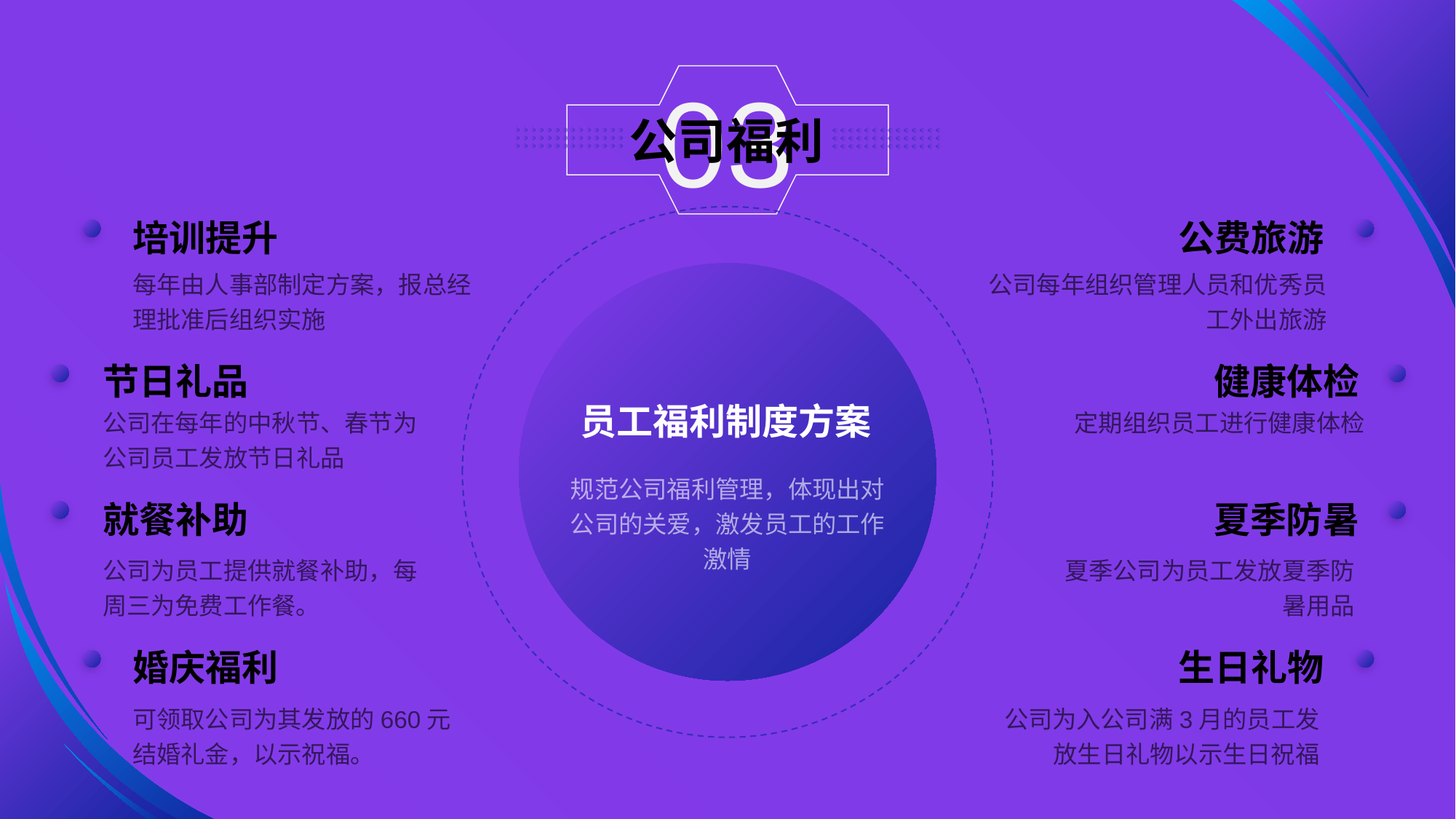

03
公司福利
培训提升
公费旅游
每年由人事部制定方案，报总经理批准后组织实施
公司每年组织管理人员和优秀员工外出旅游
节日礼品
健康体检
员工福利制度方案
公司在每年的中秋节、春节为公司员工发放节日礼品
定期组织员工进行健康体检
规范公司福利管理，体现出对公司的关爱，激发员工的工作激情
就餐补助
夏季防暑
公司为员工提供就餐补助，每周三为免费工作餐。
夏季公司为员工发放夏季防暑用品
婚庆福利
生日礼物
可领取公司为其发放的660元结婚礼金，以示祝福。
公司为入公司满3月的员工发放生日礼物以示生日祝福